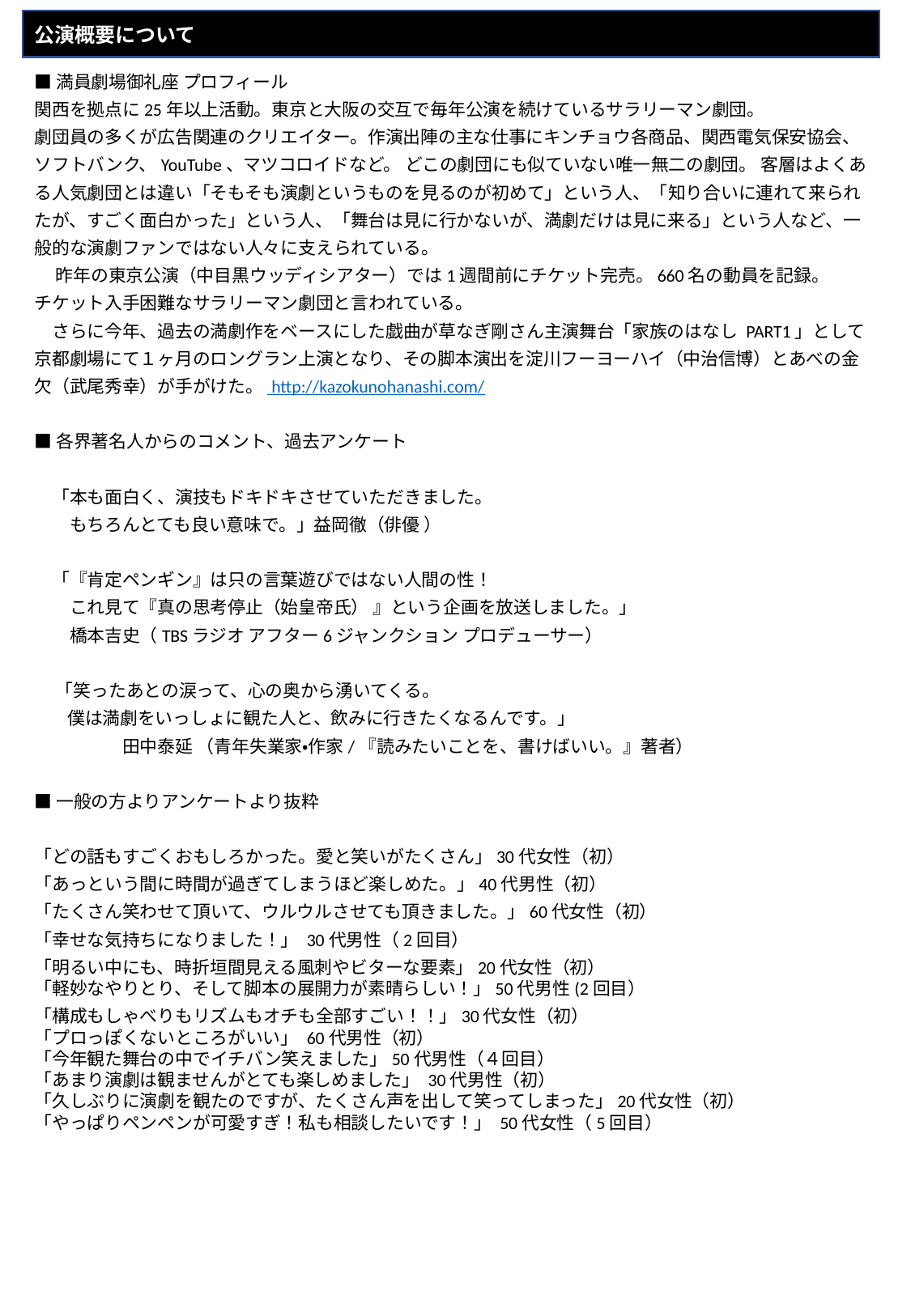

公演概要について
■満員劇場御礼座 プロフィール
関⻄を拠点に25年以上活動。東京と大阪の交互で毎年公演を続けているサラリーマン劇団。
劇団員の多くが広告関連のクリエイター。作演出陣の主な仕事にキンチョウ各商品、関⻄電気保安協会、ソフトバンク、YouTube、マツコロイドなど。 どこの劇団にも似ていない唯一無二の劇団。 客層はよくある人気劇団とは違い「そもそも演劇というものを見るのが初めて」という人、「知り合いに連れて来られたが、すごく面白かった」という人、「舞台は見に行かないが、満劇だけは見に来る」という人など、一般的な演劇ファンではない人々に支えられている。
　 昨年の東京公演（中目黒ウッディシアター）では1週間前にチケット完売。660名の動員を記録。
チケット入手困難なサラリーマン劇団と言われている。
　さらに今年、過去の満劇作をベースにした戯曲が草なぎ剛さん主演舞台「家族のはなし PART1」として京都劇場にて１ヶ月のロングラン上演となり、その脚本演出を淀川フーヨーハイ（中治信博）とあべの金欠（武尾秀幸）が手がけた。 http://kazokunohanashi.com/

■各界著名人からのコメント、過去アンケート

　「本も面白く、演技もドキドキさせていただきました。
　　もちろんとても良い意味で。」益岡徹（俳優 ）

　「『肯定ペンギン』は只の言葉遊びではない人間の性！
　　これ見て『真の思考停止（始皇帝氏） 』という企画を放送しました。」 
　　橋本吉史（TBSラジオ アフター6ジャンクション プロデューサー）

　 「笑ったあとの涙って、心の奥から湧いてくる。
   　 僕は満劇をいっしょに観た人と、飲みに行きたくなるんです。」
　　　　　田中泰延 （青年失業家・作家/『読みたいことを、書けばいい。』著者）

■一般の方よりアンケートより抜粋

「どの話もすごくおもしろかった。愛と笑いがたくさん」30代女性（初）
「あっという間に時間が過ぎてしまうほど楽しめた。」40代男性（初）
「たくさん笑わせて頂いて、ウルウルさせても頂きました。」60代女性（初）
「幸せな気持ちになりました！」 30代男性（2回目）
「明るい中にも、時折垣間見える風刺やビターな要素」20代女性（初）
「軽妙なやりとり、そして脚本の展開力が素晴らしい！」50代男性(2回目）
「構成もしゃべりもリズムもオチも全部すごい！！」30代女性（初）
「プロっぽくないところがいい」 60代男性（初）
「今年観た舞台の中でイチバン笑えました」50代男性（４回目）
「あまり演劇は観ませんがとても楽しめました」 30代男性（初）
「久しぶりに演劇を観たのですが、たくさん声を出して笑ってしまった」20代女性（初）
「やっぱりペンペンが可愛すぎ！私も相談したいです！」 50代女性（5回目）